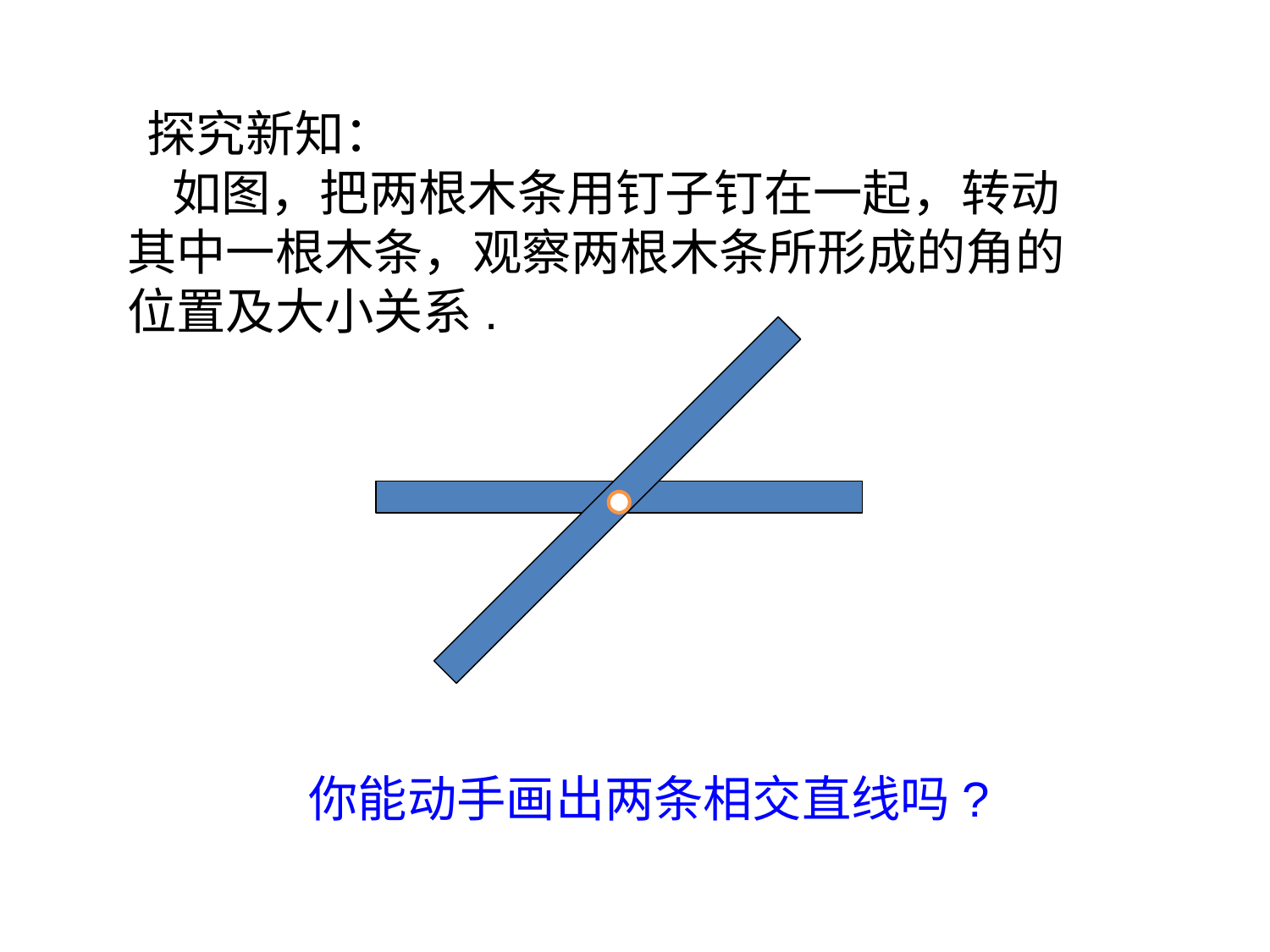

探究新知：
   如图，把两根木条用钉子钉在一起，转动其中一根木条，观察两根木条所形成的角的位置及大小关系.

你能动手画出两条相交直线吗?